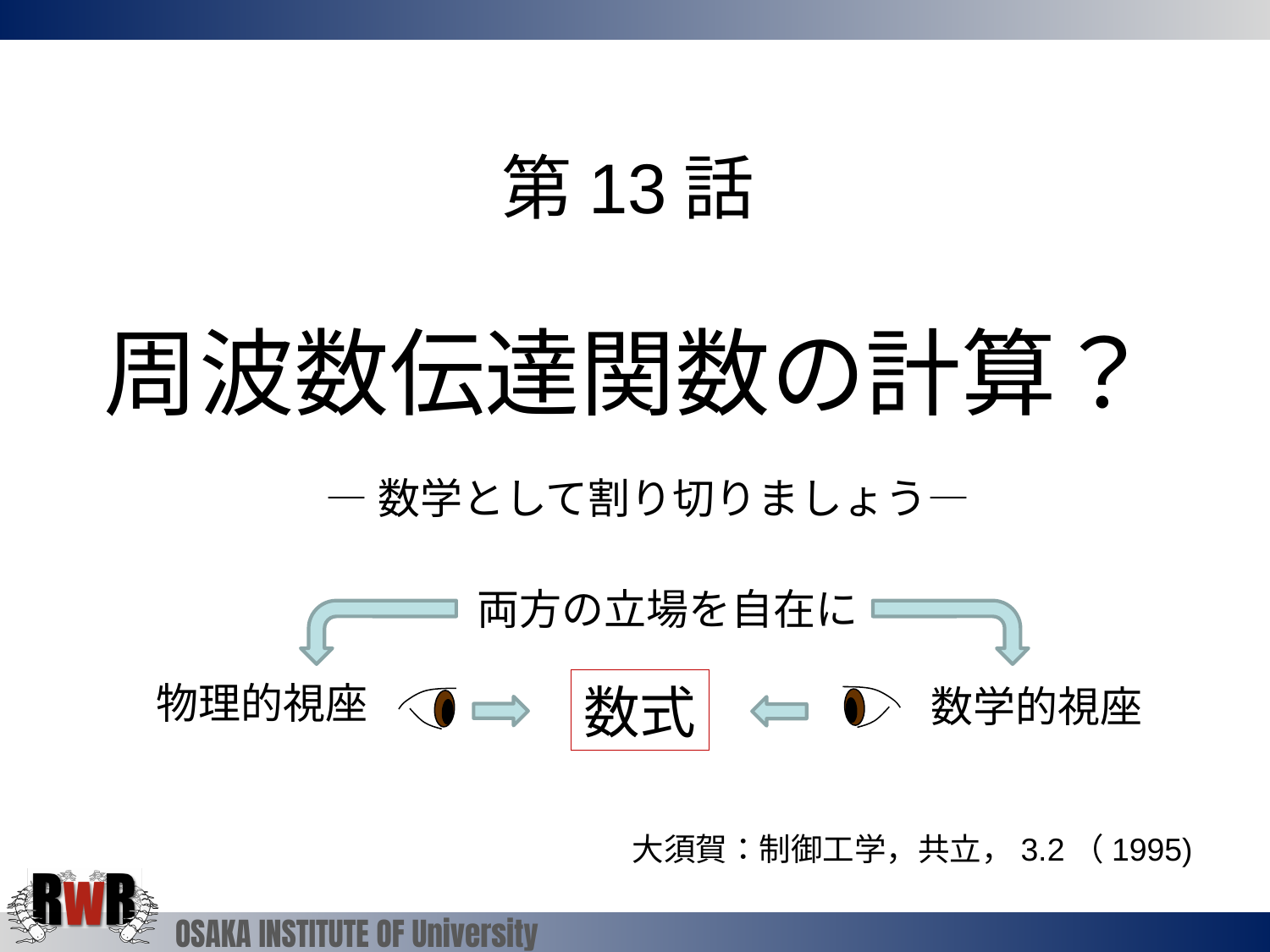

第13話

周波数伝達関数の計算？
—数学として割り切りましょう—

両方の立場を自在に
物理的視座

数式
数学的視座

大須賀：制御工学，共立，3.2（1995)